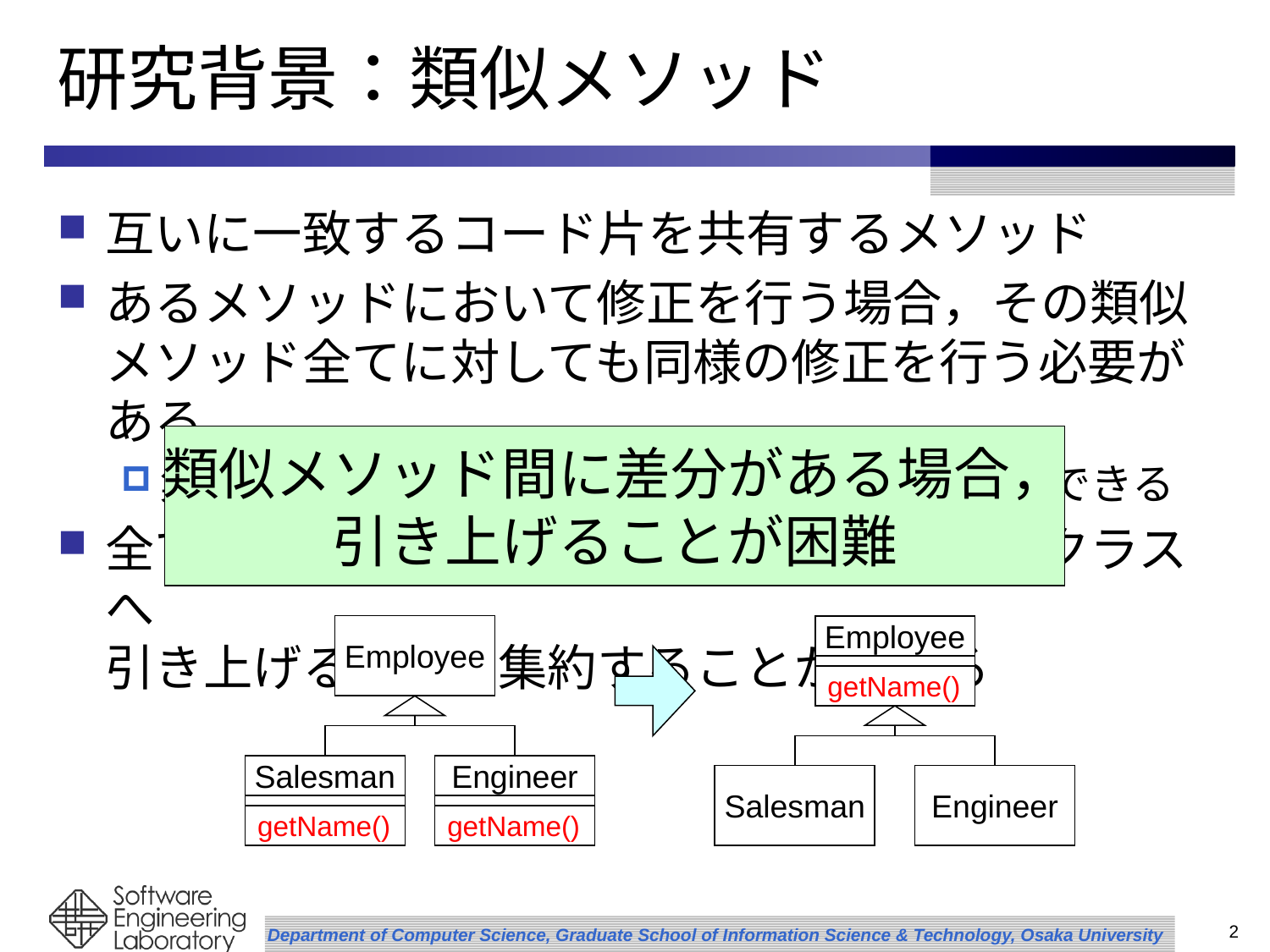

# 研究背景：類似メソッド
互いに一致するコード片を共有するメソッド
あるメソッドにおいて修正を行う場合，その類似メソッド全てに対しても同様の修正を行う必要がある
集約することで保守コストを低減させることができる
全ての記述が一致している場合，共通の親クラスへ
引き上げることで集約することができる
類似メソッド間に差分がある場合，
引き上げることが困難
Employee
Employee

getName()

Salesman
Engineer
Salesman
Engineer

getName()
getName()
2